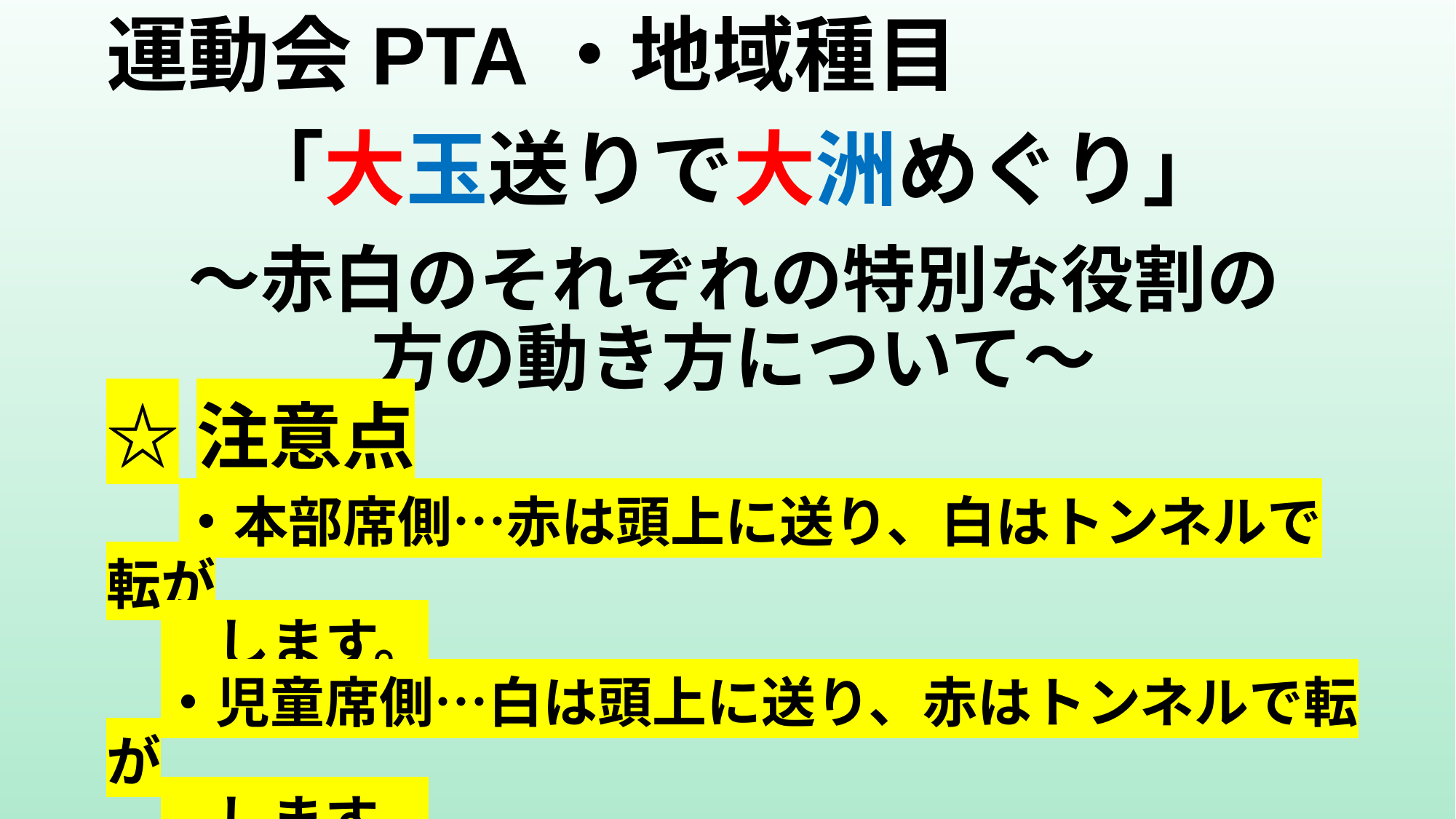

運動会PTA・地域種目

「大玉送りで大洲めぐり」

～赤白のそれぞれの特別な役割の
方の動き方について～
☆注意点
　・本部席側…赤は頭上に送り、白はトンネルで転が
　　します。
　・児童席側…白は頭上に送り、赤はトンネルで転が
　　します。